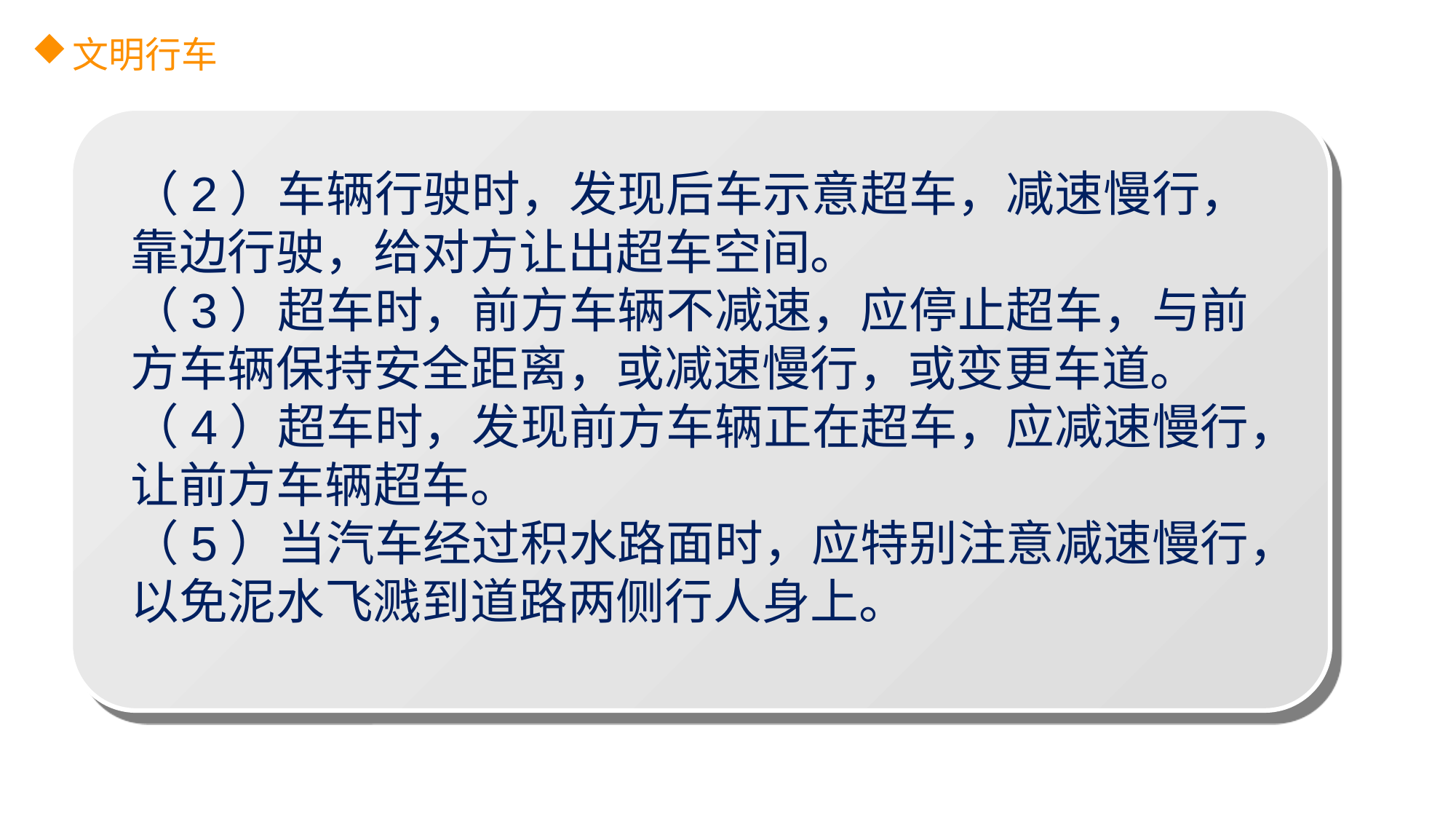

文明行车

（2）车辆行驶时，发现后车示意超车，减速慢行，靠边行驶，给对方让出超车空间。
（3）超车时，前方车辆不减速，应停止超车，与前方车辆保持安全距离，或减速慢行，或变更车道。
（4）超车时，发现前方车辆正在超车，应减速慢行，让前方车辆超车。
（5）当汽车经过积水路面时，应特别注意减速慢行，以免泥水飞溅到道路两侧行人身上。